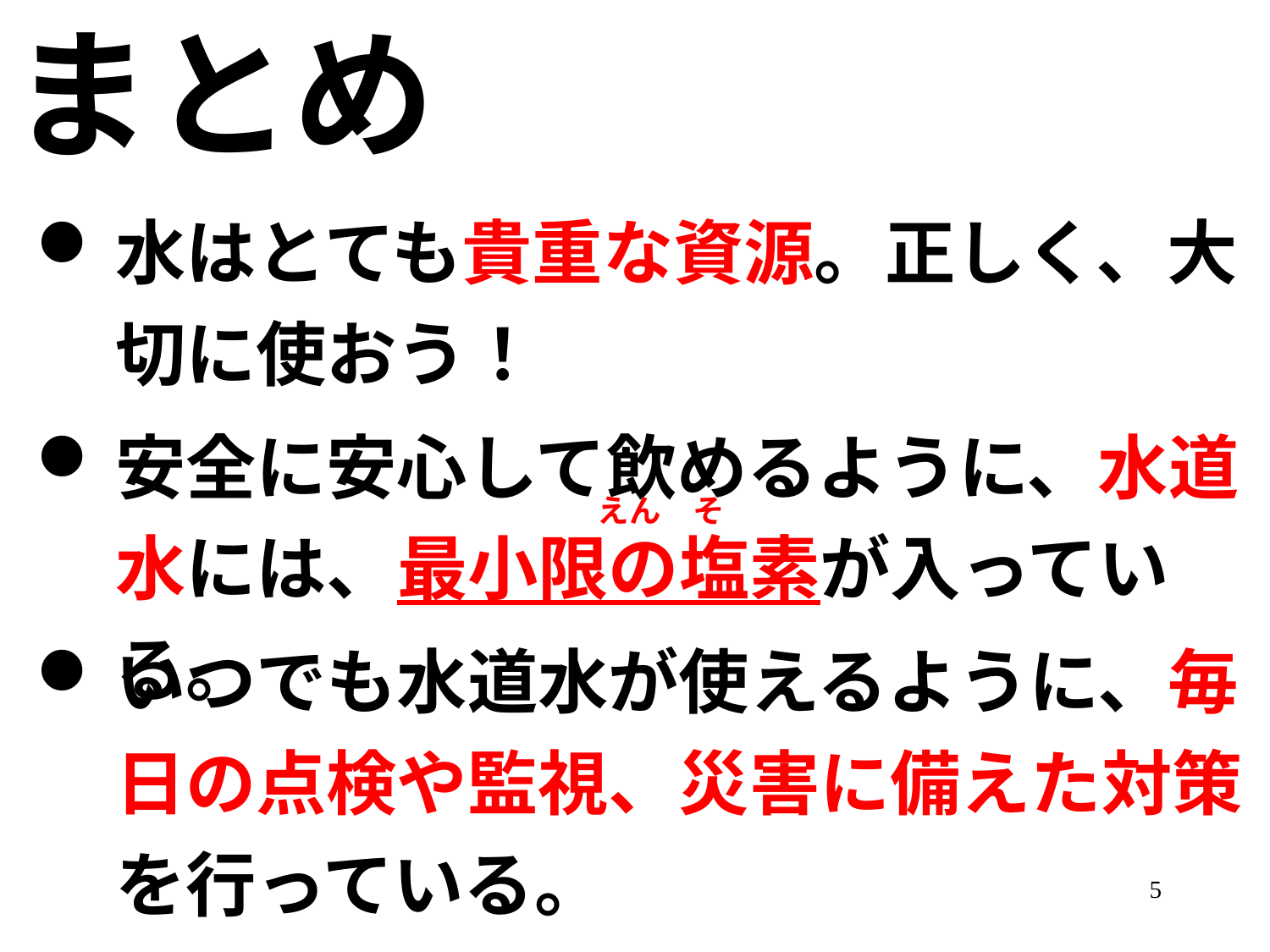

まとめ
水はとても貴重な資源。正しく、大切に使おう！
安全に安心して飲めるように、水道水には、最小限の塩素が入っている。
えん　そ
いつでも水道水が使えるように、毎日の点検や監視、災害に備えた対策を行っている。
5